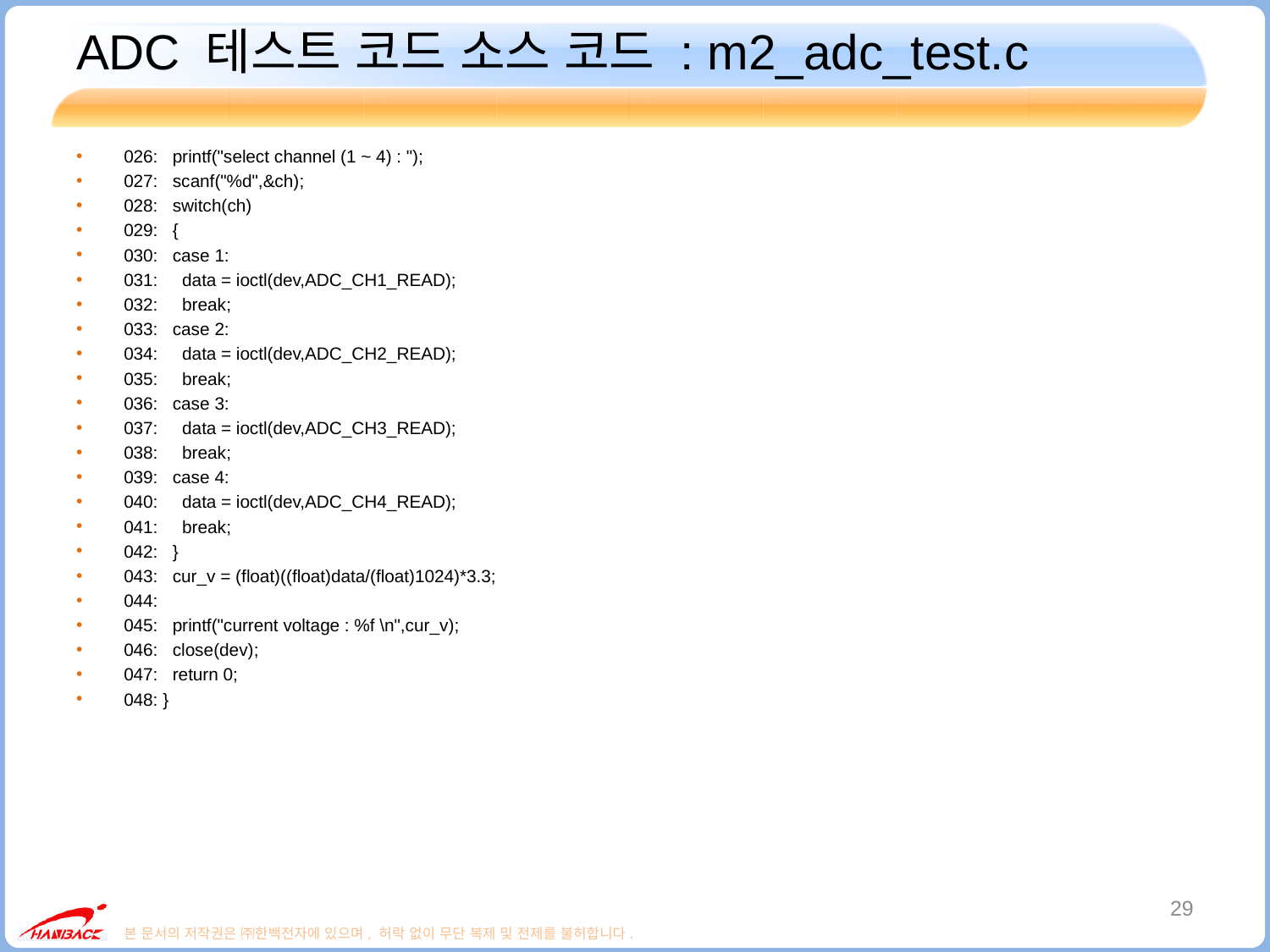

# ADC 테스트 코드 소스 코드 : m2_adc_test.c
026:   printf("select channel (1 ~ 4) : ");
027:   scanf("%d",&ch);
028:   switch(ch)
029:   {
030:   case 1:
031:     data = ioctl(dev,ADC_CH1_READ);
032:     break;
033:   case 2:
034:     data = ioctl(dev,ADC_CH2_READ);
035:     break;
036:   case 3:
037:     data = ioctl(dev,ADC_CH3_READ);
038:     break;
039:   case 4:
040:     data = ioctl(dev,ADC_CH4_READ);
041:     break;
042:   }
043:   cur_v = (float)((float)data/(float)1024)*3.3;
044:
045:   printf("current voltage : %f \n",cur_v);
046:   close(dev);
047:   return 0;
048: }
29